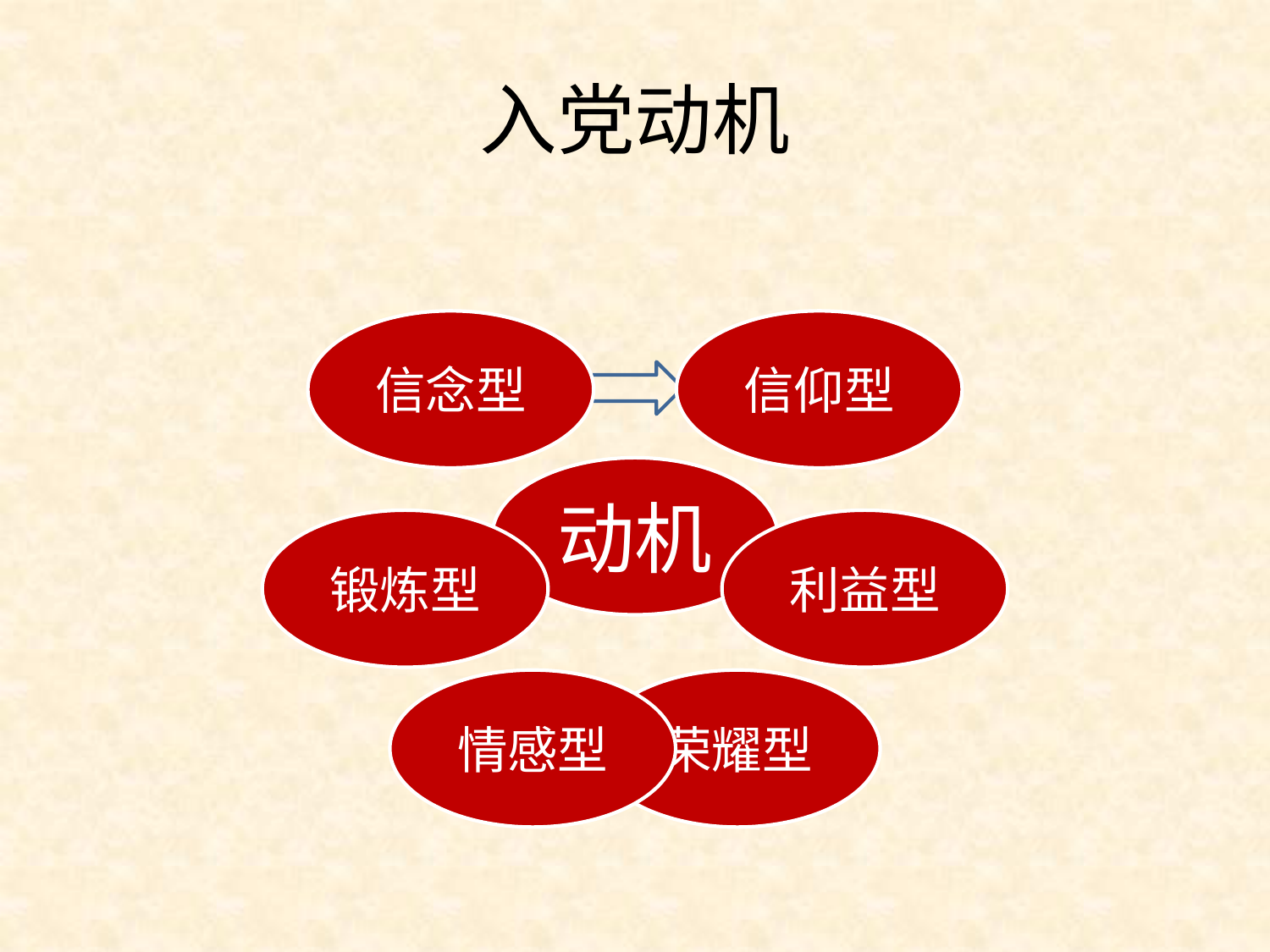

# 入党动机
动机
信仰型
利益型
荣耀型
情感型
信念型
锻炼型